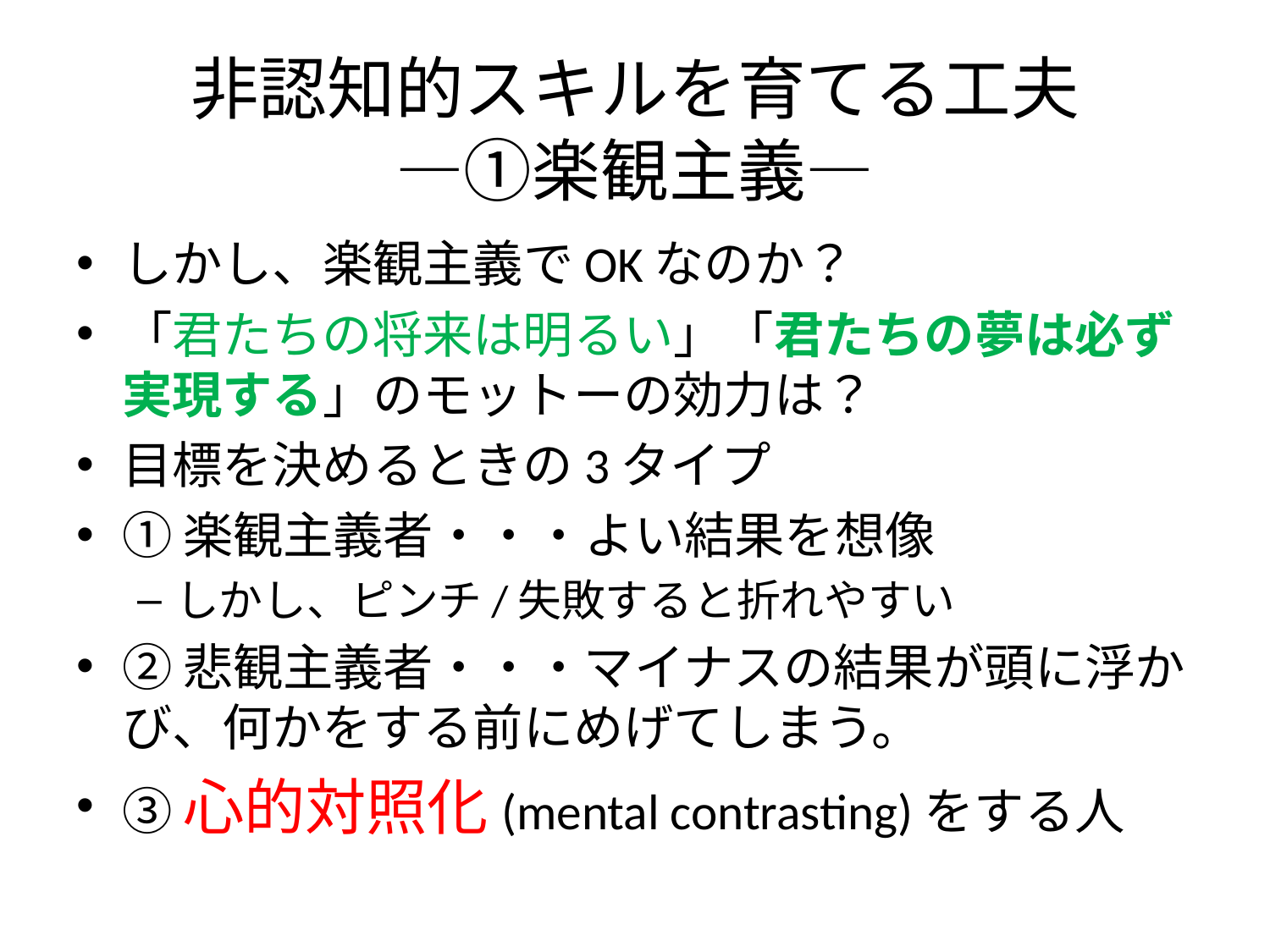

# 非認知的スキルを育てる工夫 ―①楽観主義―
しかし、楽観主義でOKなのか？
「君たちの将来は明るい」「君たちの夢は必ず実現する」のモットーの効力は？
目標を決めるときの3タイプ
①楽観主義者・・・よい結果を想像
しかし、ピンチ/失敗すると折れやすい
②悲観主義者・・・マイナスの結果が頭に浮かび、何かをする前にめげてしまう。
③心的対照化(mental contrasting)をする人